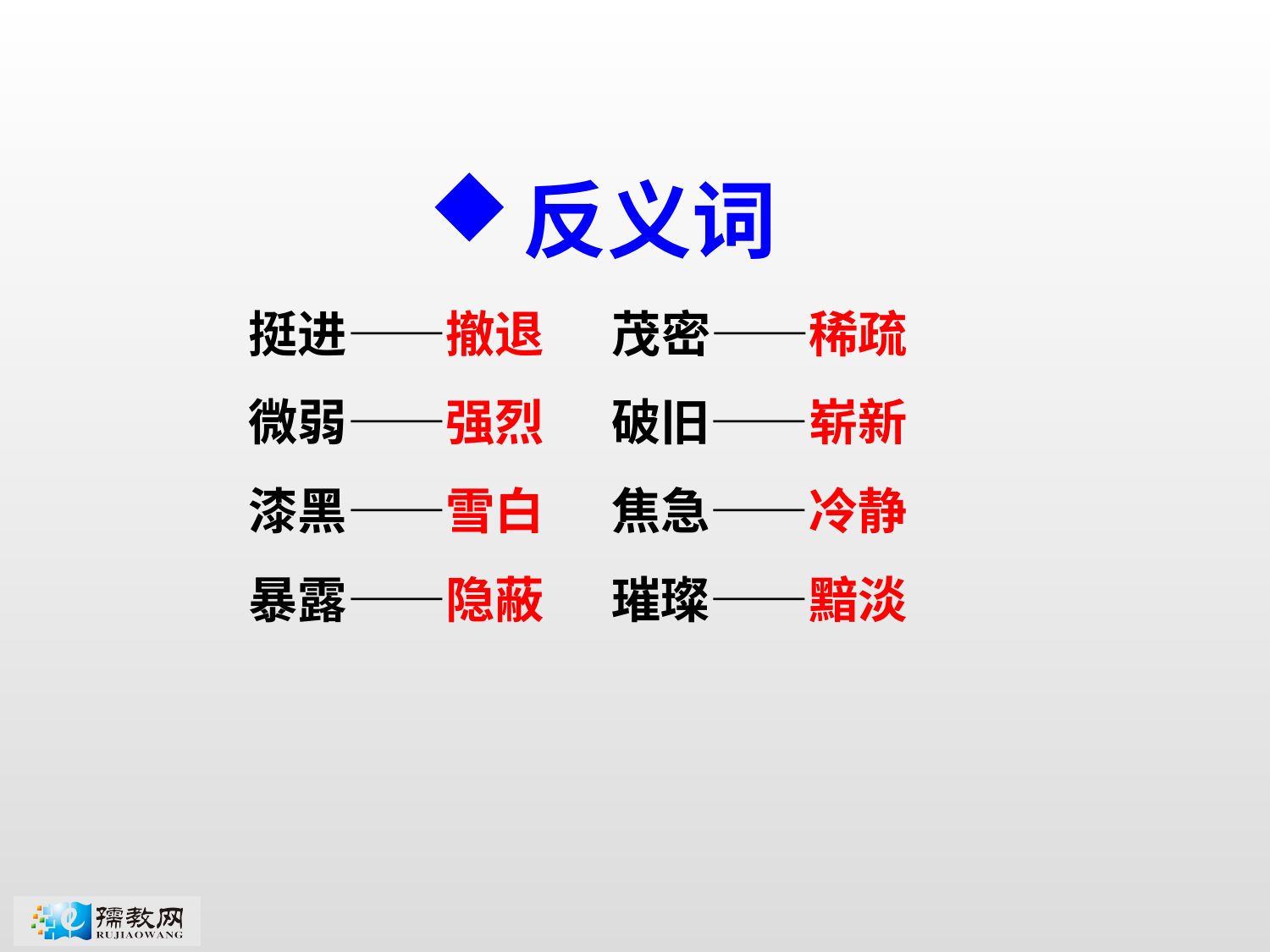

反义词
挺进——撤退      茂密——稀疏
微弱——强烈      破旧——崭新
漆黑——雪白      焦急——冷静
暴露——隐蔽      璀璨——黯淡